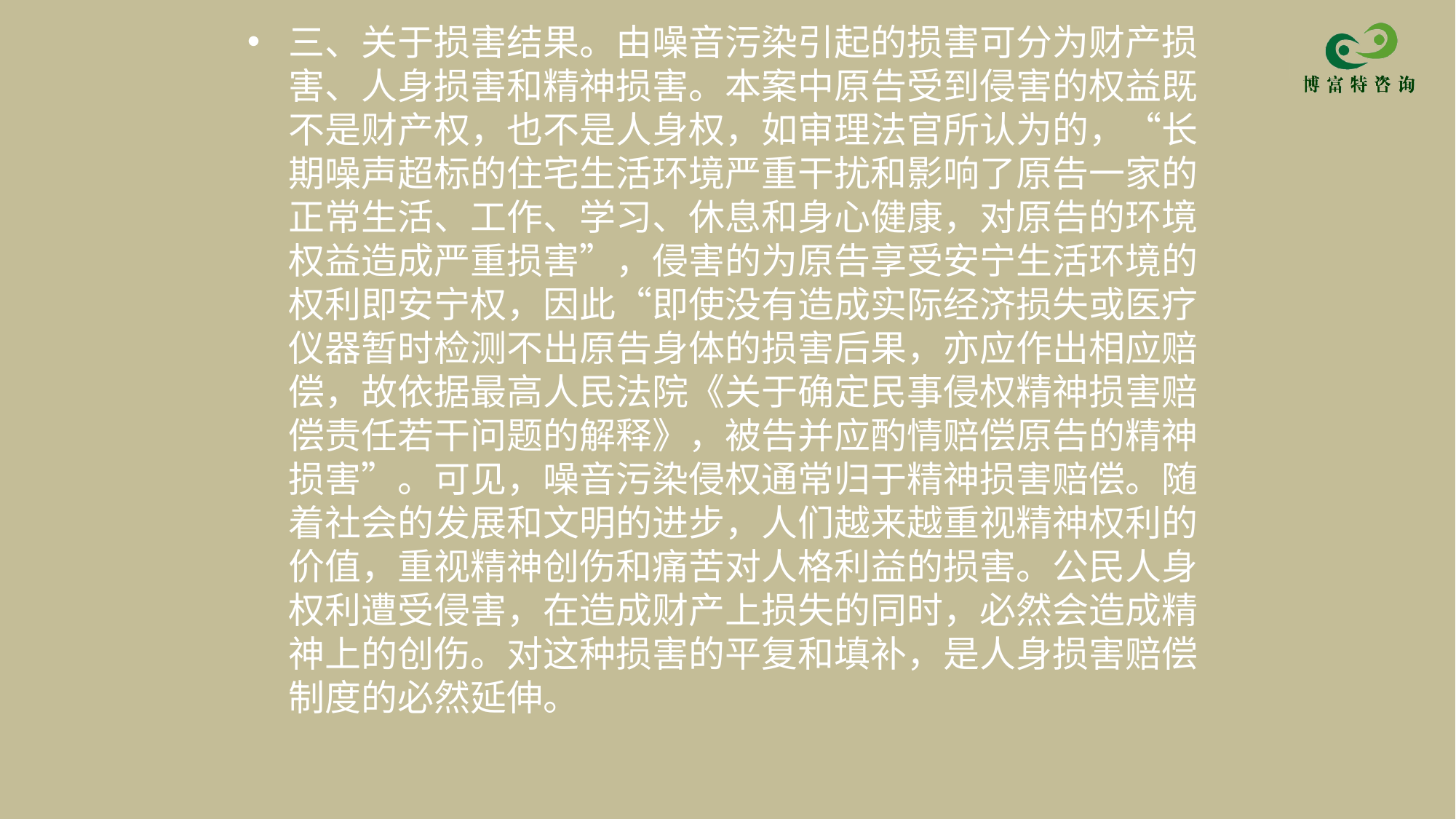

三、关于损害结果。由噪音污染引起的损害可分为财产损害、人身损害和精神损害。本案中原告受到侵害的权益既不是财产权，也不是人身权，如审理法官所认为的，“长期噪声超标的住宅生活环境严重干扰和影响了原告一家的正常生活、工作、学习、休息和身心健康，对原告的环境权益造成严重损害”，侵害的为原告享受安宁生活环境的权利即安宁权，因此“即使没有造成实际经济损失或医疗仪器暂时检测不出原告身体的损害后果，亦应作出相应赔偿，故依据最高人民法院《关于确定民事侵权精神损害赔偿责任若干问题的解释》，被告并应酌情赔偿原告的精神损害”。可见，噪音污染侵权通常归于精神损害赔偿。随着社会的发展和文明的进步，人们越来越重视精神权利的价值，重视精神创伤和痛苦对人格利益的损害。公民人身权利遭受侵害，在造成财产上损失的同时，必然会造成精神上的创伤。对这种损害的平复和填补，是人身损害赔偿制度的必然延伸。
#